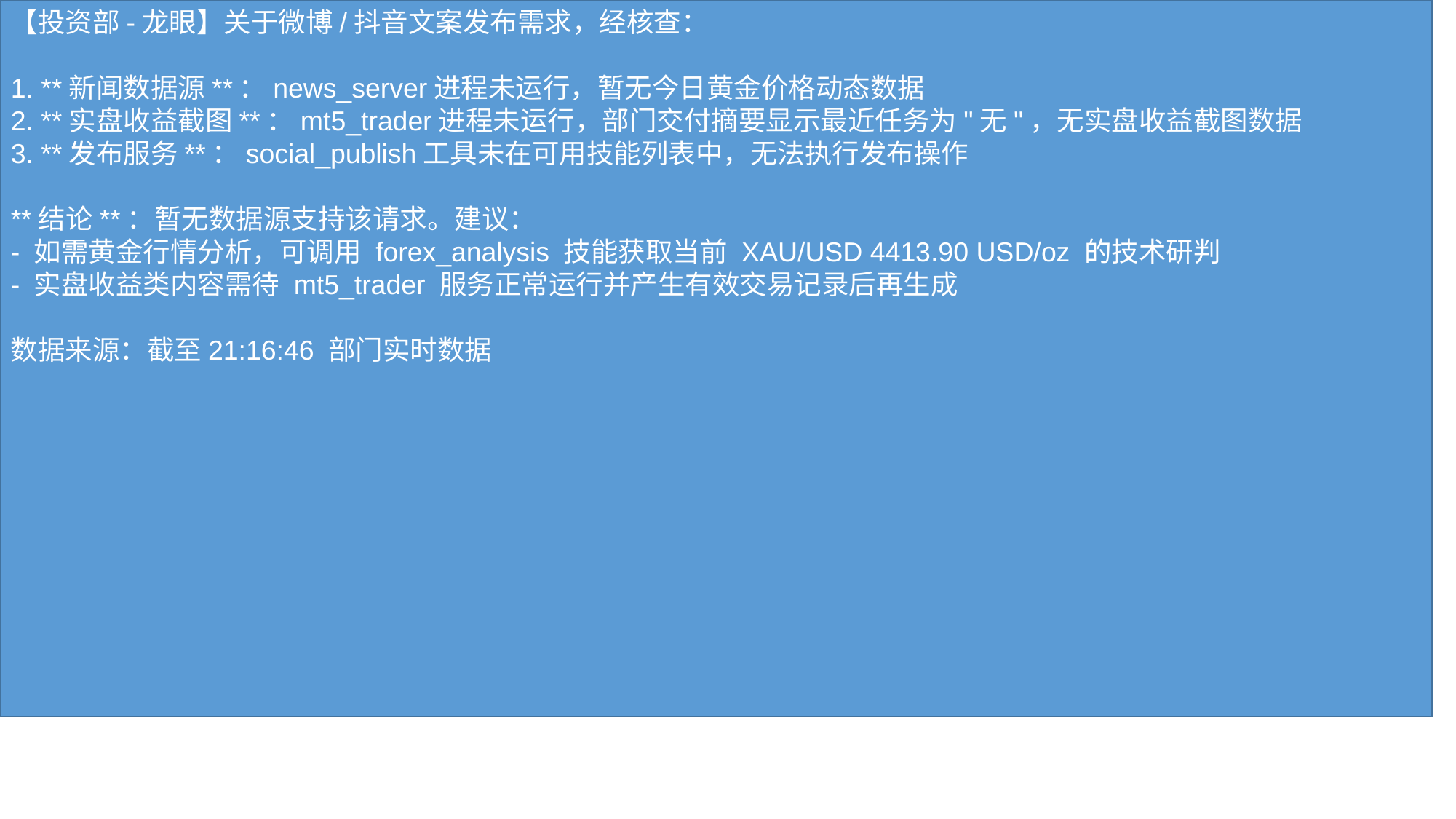

【投资部-龙眼】关于微博/抖音文案发布需求，经核查：
1. **新闻数据源**：news_server进程未运行，暂无今日黄金价格动态数据
2. **实盘收益截图**：mt5_trader进程未运行，部门交付摘要显示最近任务为"无"，无实盘收益截图数据
3. **发布服务**：social_publish工具未在可用技能列表中，无法执行发布操作
**结论**：暂无数据源支持该请求。建议：
- 如需黄金行情分析，可调用 forex_analysis 技能获取当前 XAU/USD 4413.90 USD/oz 的技术研判
- 实盘收益类内容需待 mt5_trader 服务正常运行并产生有效交易记录后再生成
数据来源：截至21:16:46 部门实时数据
#